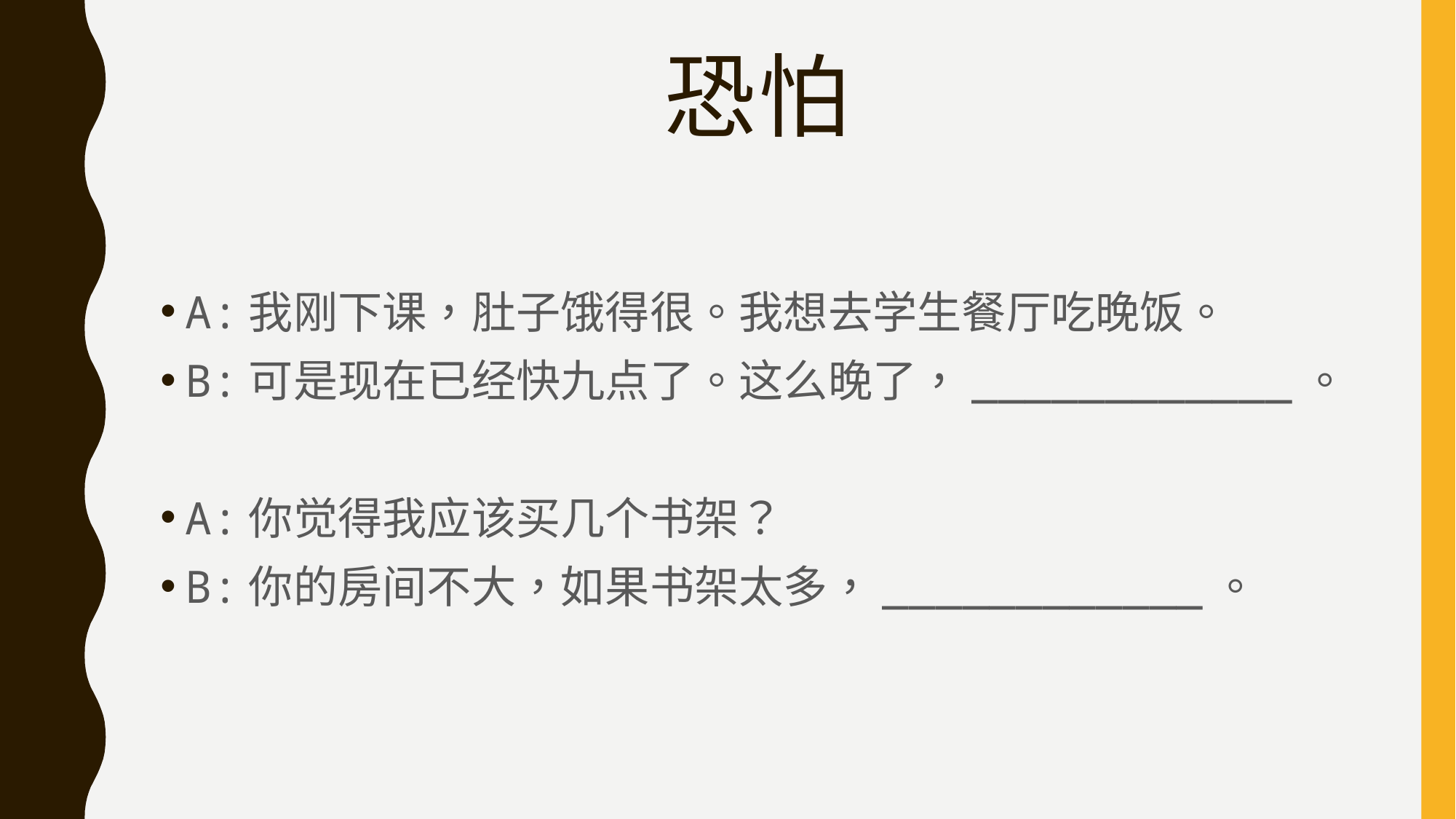

# 恐怕
A:我刚下课，肚子饿得很。我想去学生餐厅吃晚饭。
B:可是现在已经快九点了。这么晚了，____________。

A:你觉得我应该买几个书架？
B:你的房间不大，如果书架太多，____________。